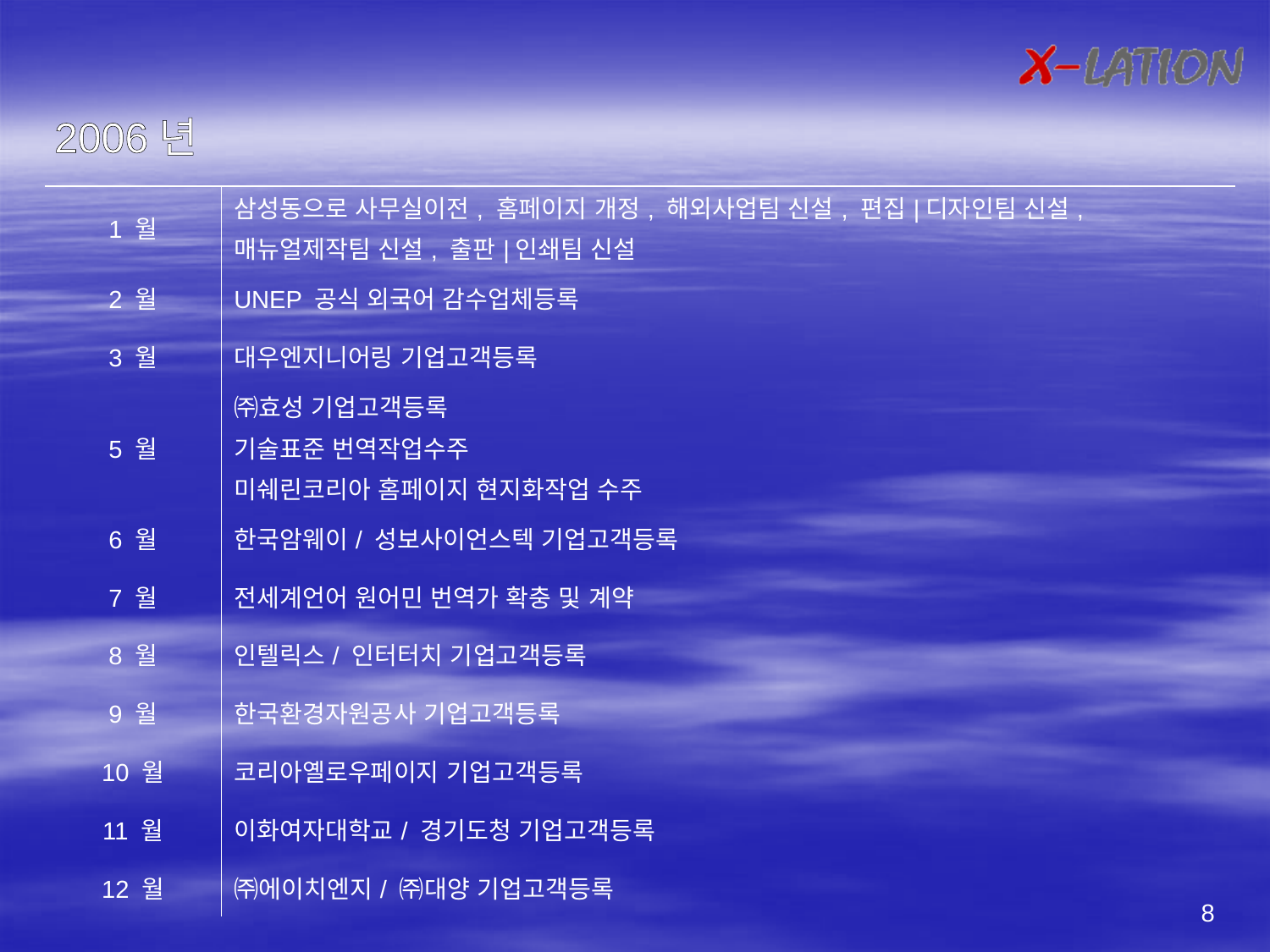

2006년
| 1 월 | 삼성동으로 사무실이전, 홈페이지 개정, 해외사업팀 신설, 편집|디자인팀 신설, 매뉴얼제작팀 신설, 출판|인쇄팀 신설 |
| --- | --- |
| 2 월 | UNEP 공식 외국어 감수업체등록 |
| 3 월 | 대우엔지니어링 기업고객등록 |
| 5 월 | ㈜효성 기업고객등록 기술표준 번역작업수주 미쉐린코리아 홈페이지 현지화작업 수주 |
| 6 월 | 한국암웨이/ 성보사이언스텍 기업고객등록 |
| 7 월 | 전세계언어 원어민 번역가 확충 및 계약 |
| 8 월 | 인텔릭스/ 인터터치 기업고객등록 |
| 9 월 | 한국환경자원공사 기업고객등록 |
| 10 월 | 코리아옐로우페이지 기업고객등록 |
| 11 월 | 이화여자대학교/ 경기도청 기업고객등록 |
| 12 월 | ㈜에이치엔지/ ㈜대양 기업고객등록 |
8